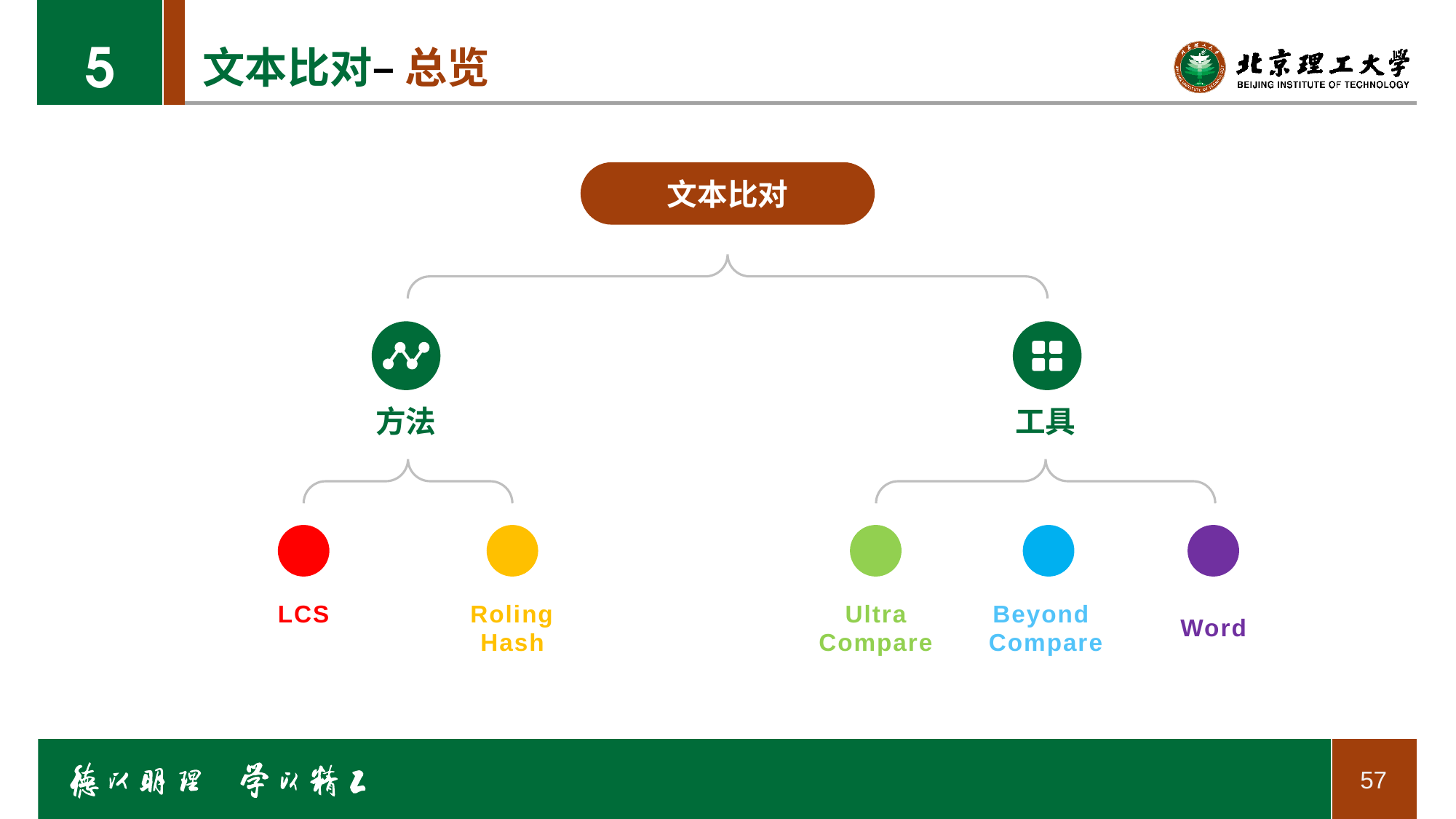

5
# 文本比对– 总览
文本比对

方法
工具

LCS

Roling Hash

Ultra
Compare

Beyond  Compare

Word